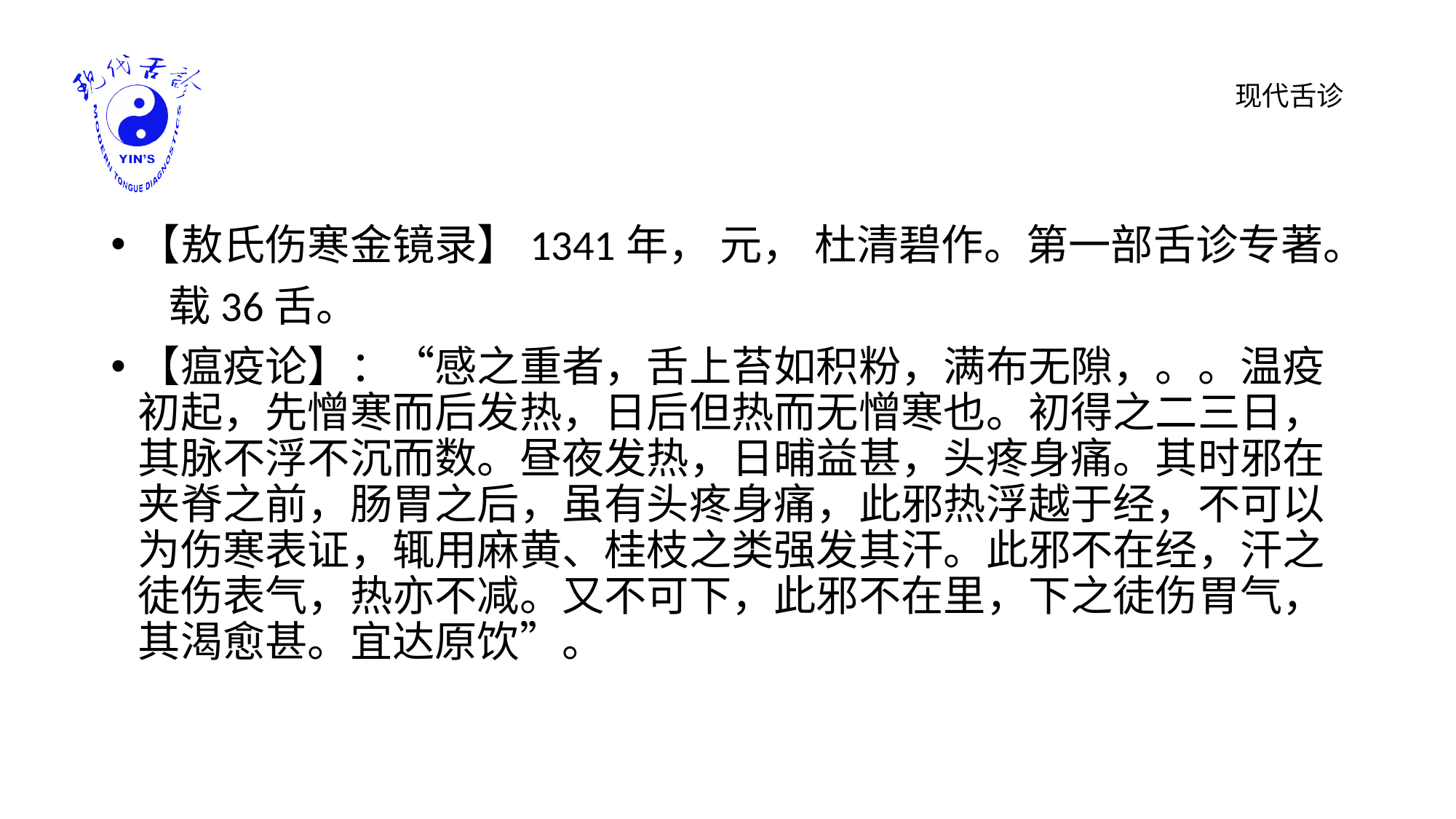

【敖氏伤寒金镜录】1341年， 元， 杜清碧作。第一部舌诊专著。
     载36舌。
【瘟疫论】：“感之重者，舌上苔如积粉，满布无隙，。。温疫初起，先憎寒而后发热，日后但热而无憎寒也。初得之二三日，其脉不浮不沉而数。昼夜发热，日晡益甚，头疼身痛。其时邪在夹脊之前，肠胃之后，虽有头疼身痛，此邪热浮越于经，不可以为伤寒表证，辄用麻黄、桂枝之类强发其汗。此邪不在经，汗之徒伤表气，热亦不减。又不可下，此邪不在里，下之徒伤胃气，其渴愈甚。宜达原饮”。